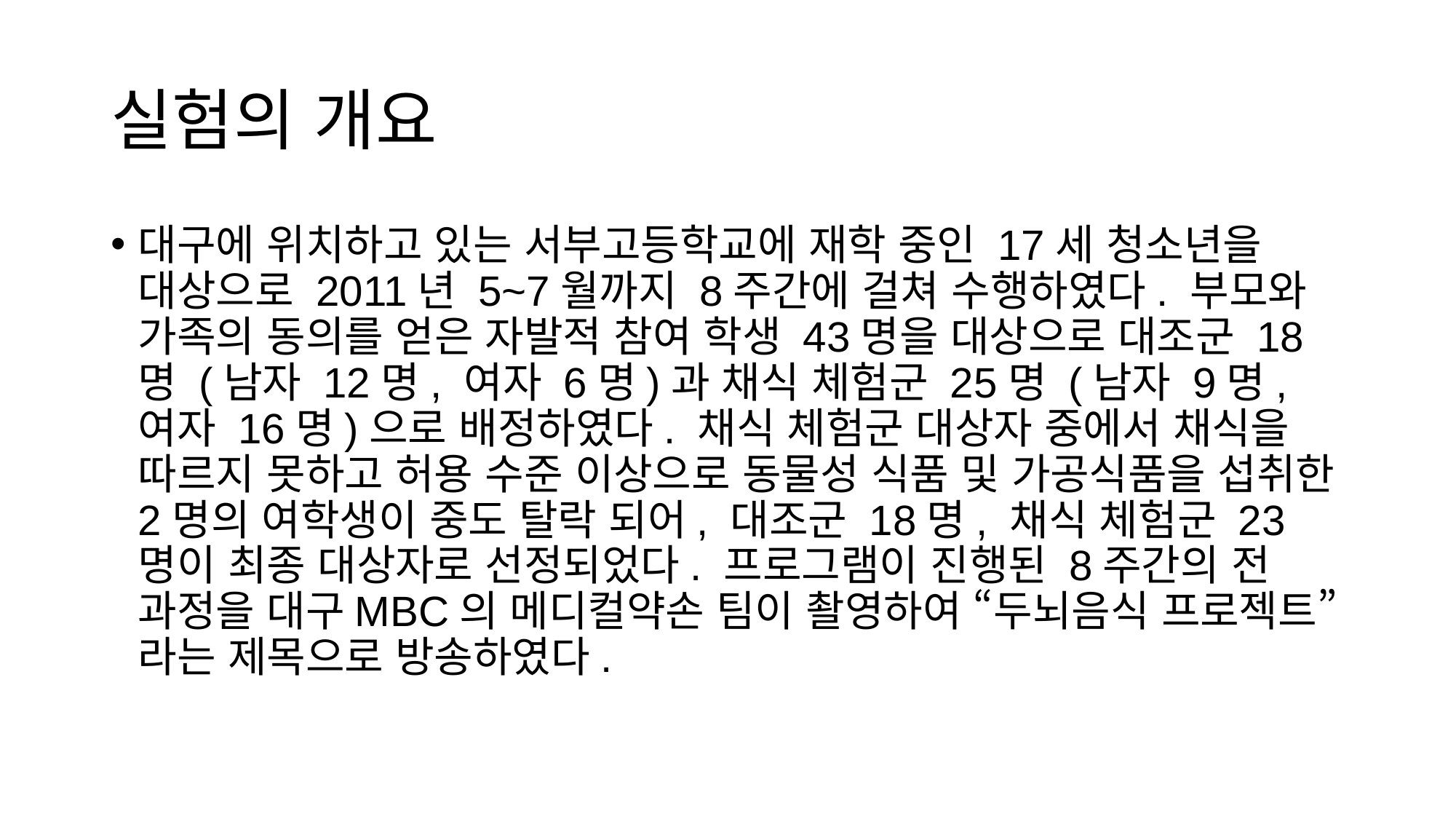

# 실험의 개요
대구에 위치하고 있는 서부고등학교에 재학 중인 17세 청소년을 대상으로 2011년 5~7월까지 8주간에 걸쳐 수행하였다. 부모와 가족의 동의를 얻은 자발적 참여 학생 43명을 대상으로 대조군 18명 (남자 12명, 여자 6명)과 채식 체험군 25명 (남자 9명, 여자 16명)으로 배정하였다. 채식 체험군 대상자 중에서 채식을 따르지 못하고 허용 수준 이상으로 동물성 식품 및 가공식품을 섭취한 2명의 여학생이 중도 탈락 되어, 대조군 18명, 채식 체험군 23명이 최종 대상자로 선정되었다. 프로그램이 진행된 8주간의 전 과정을 대구MBC의 메디컬약손 팀이 촬영하여 “두뇌음식 프로젝트”라는 제목으로 방송하였다.